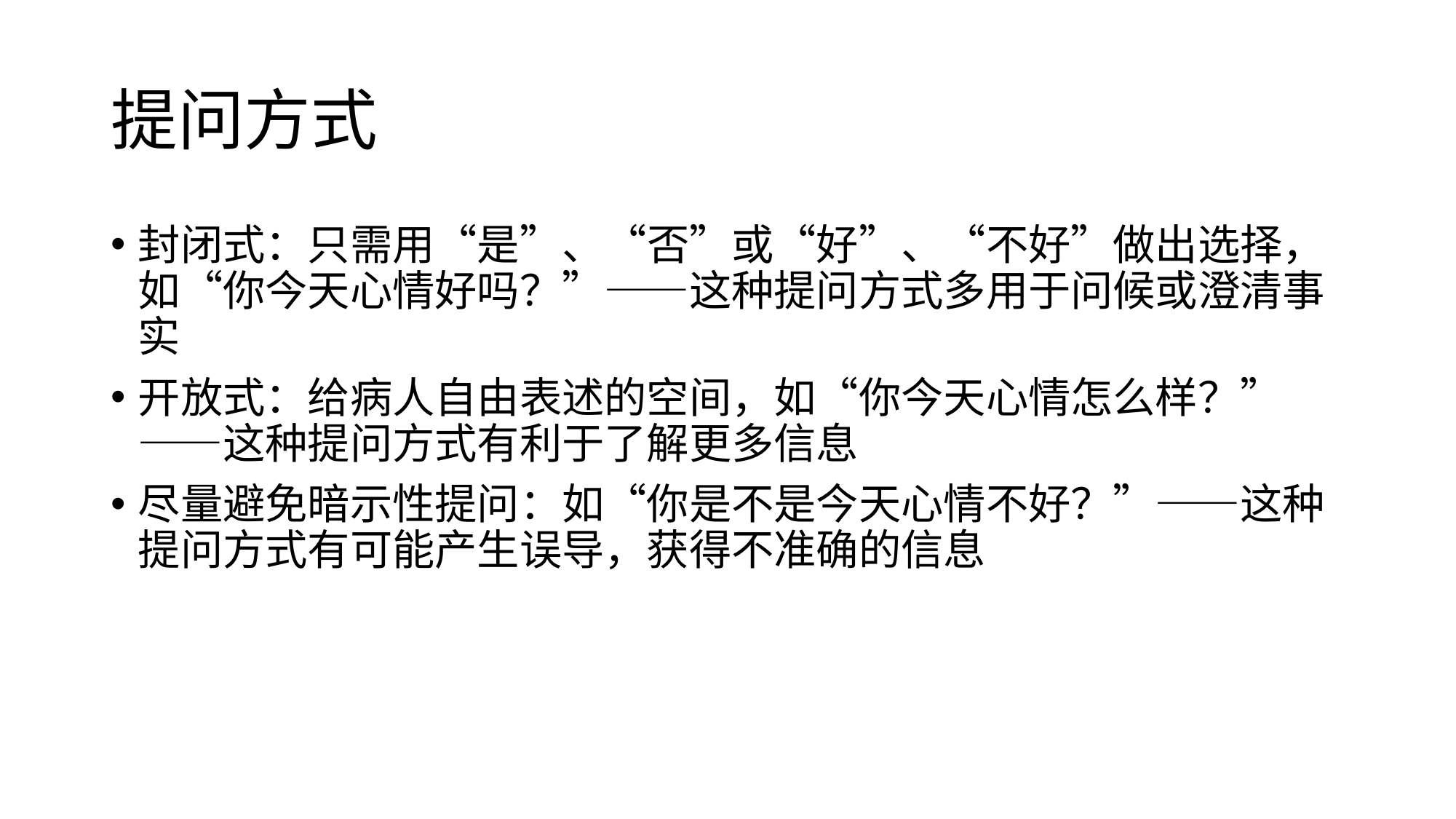

# 提问方式
封闭式：只需用“是”、“否”或“好”、“不好”做出选择，如“你今天心情好吗？”——这种提问方式多用于问候或澄清事实
开放式：给病人自由表述的空间，如“你今天心情怎么样？”——这种提问方式有利于了解更多信息
尽量避免暗示性提问：如“你是不是今天心情不好？”——这种提问方式有可能产生误导，获得不准确的信息
88